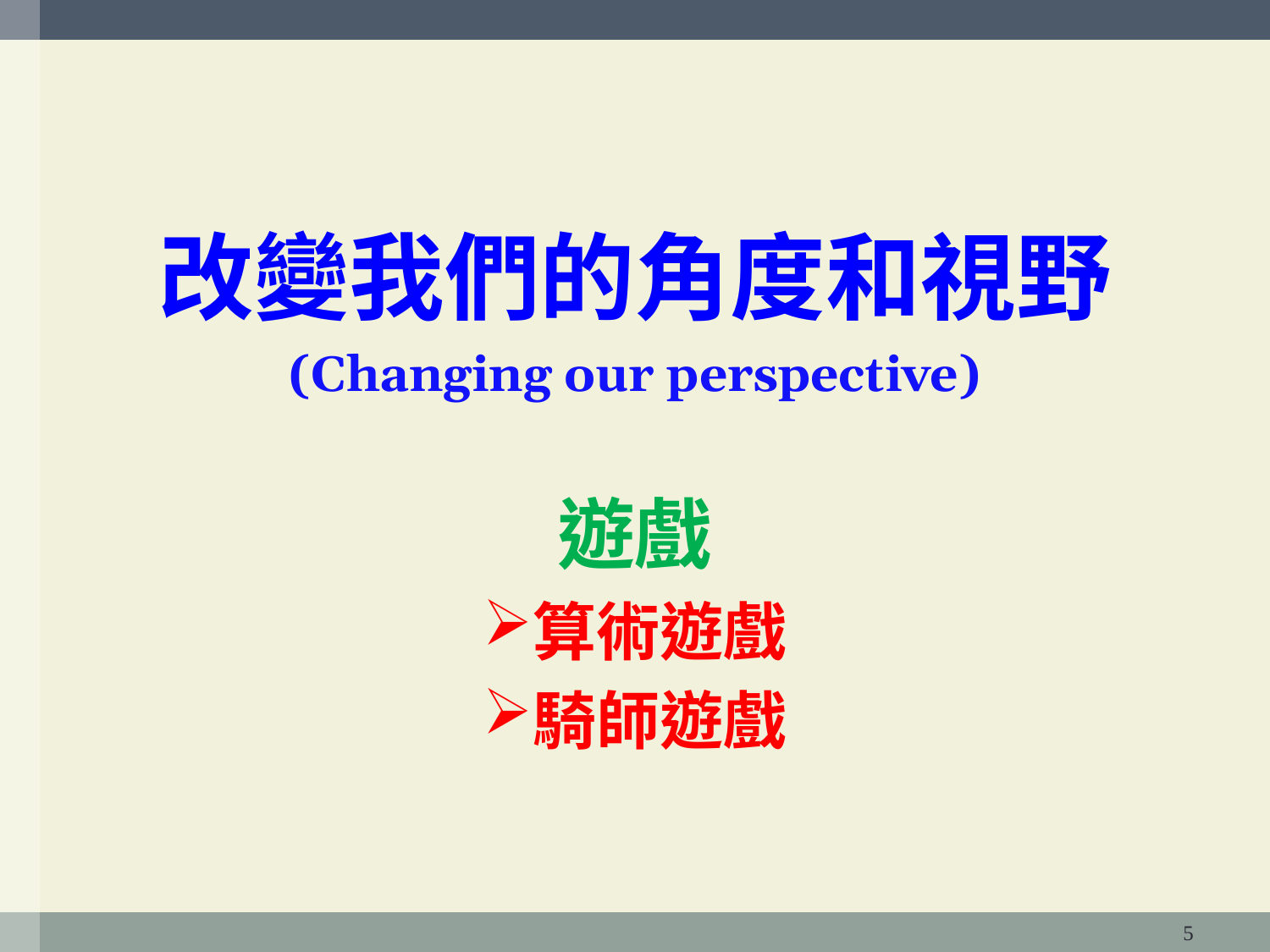

#
改變我們的角度和視野
(Changing our perspective)

遊戲
算術遊戲
騎師遊戲
5